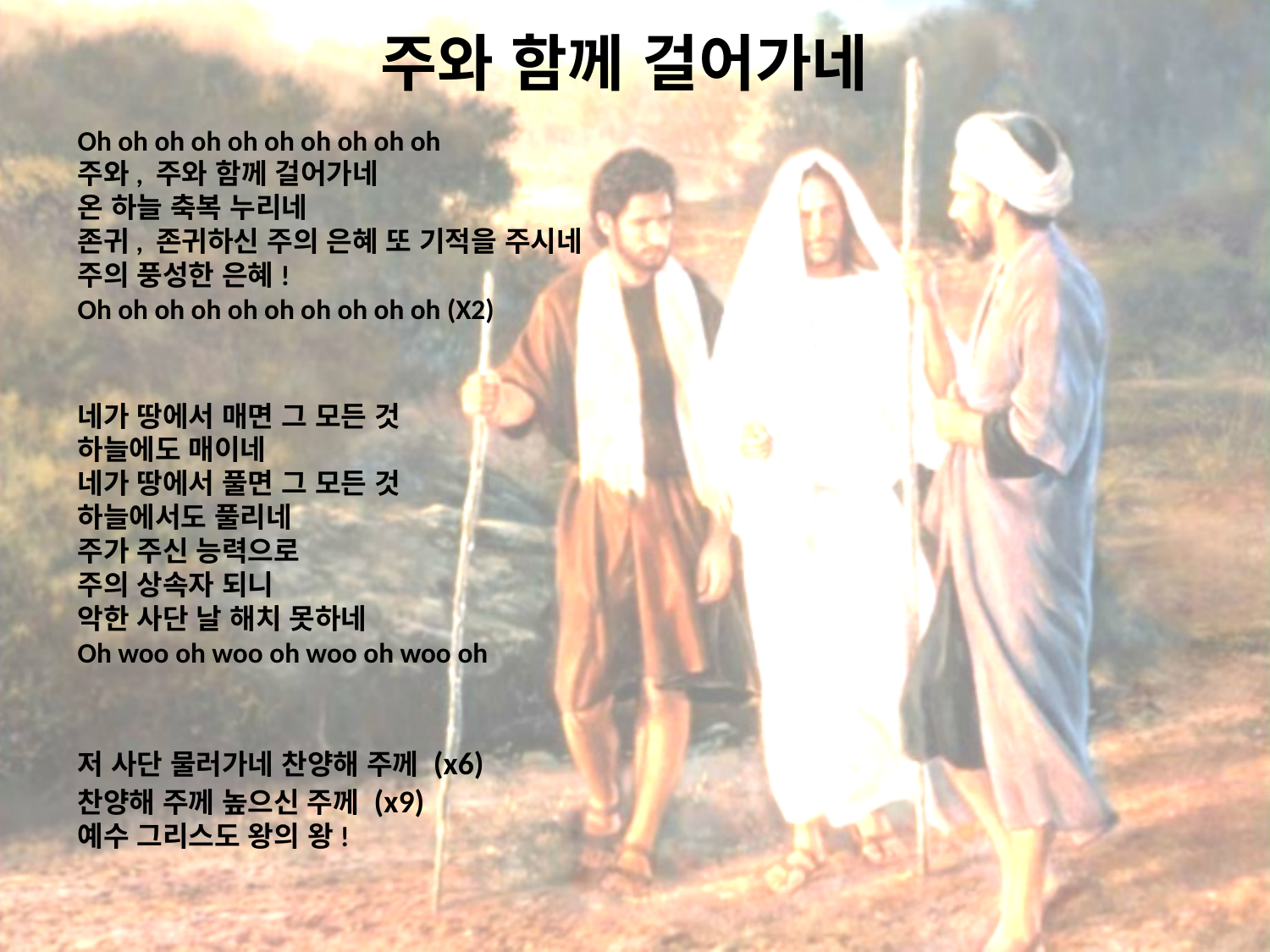

# 주와 함께 걸어가네
Oh oh oh oh oh oh oh oh oh oh
주와, 주와 함께 걸어가네
온 하늘 축복 누리네
존귀, 존귀하신 주의 은혜 또 기적을 주시네
주의 풍성한 은혜!                                               Oh oh oh oh oh oh oh oh oh oh (X2)
네가 땅에서 매면 그 모든 것
하늘에도 매이네
네가 땅에서 풀면 그 모든 것
하늘에서도 풀리네
주가 주신 능력으로
주의 상속자 되니
악한 사단 날 해치 못하네
Oh woo oh woo oh woo oh woo oh
저 사단 물러가네 찬양해 주께 (x6)
찬양해 주께 높으신 주께 (x9)
예수 그리스도 왕의 왕!